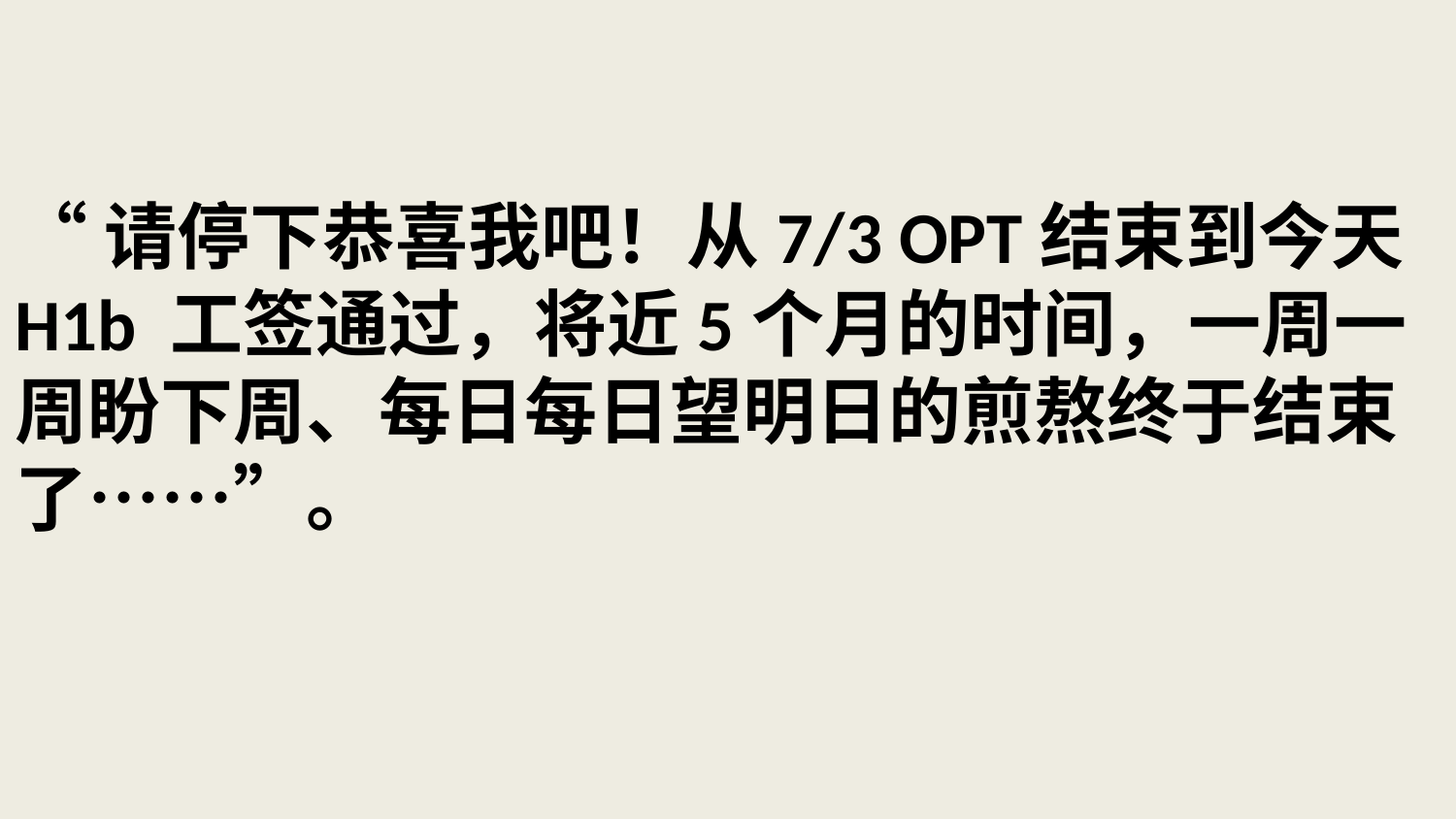

# “请停下恭喜我吧！从7/3 OPT结束到今天H1b 工签通过，将近5个月的时间，一周一周盼下周、每日每日望明日的煎熬终于结束了……”。